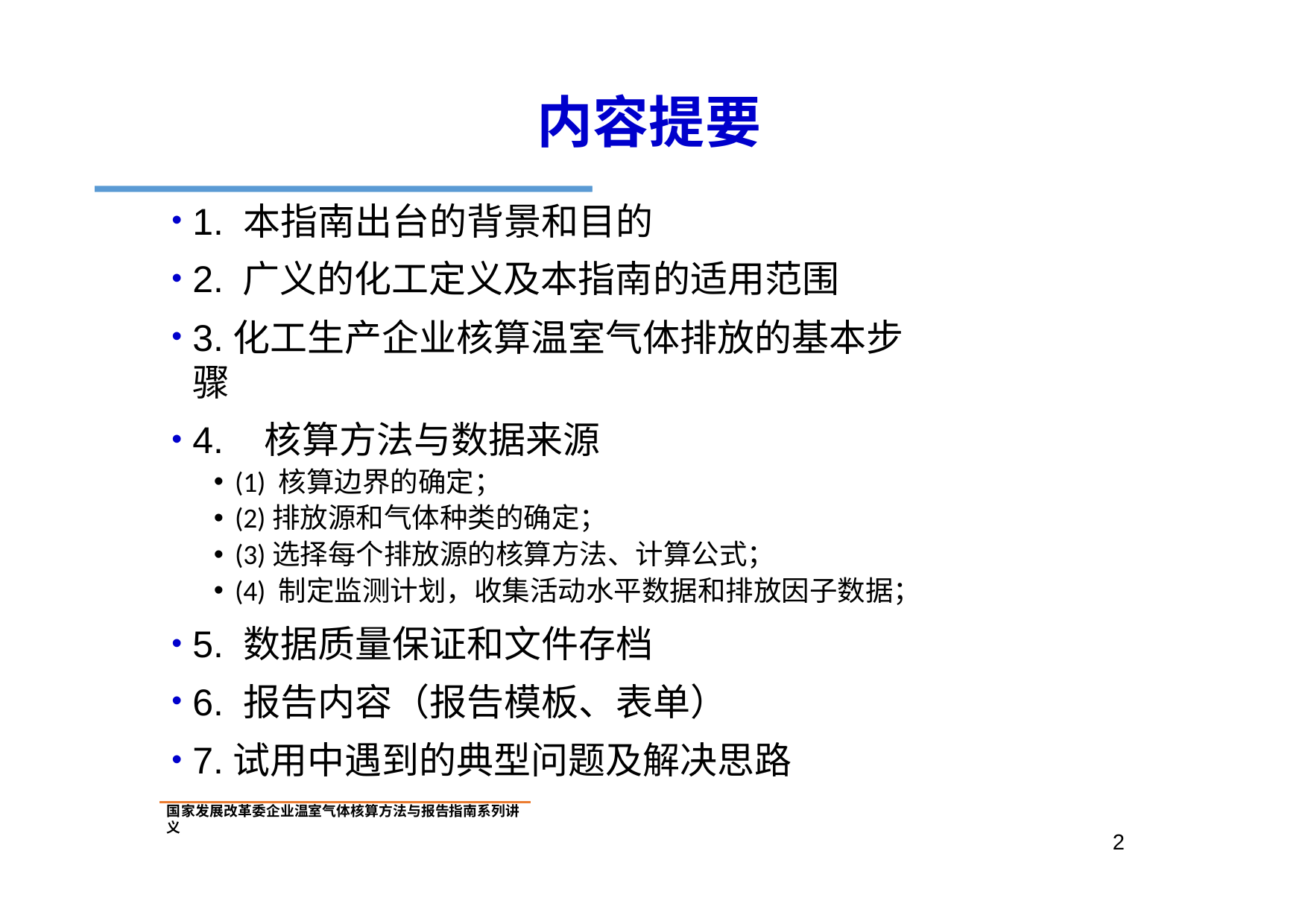

# 内容提要
1. 本指南出台的背景和目的
2. 广义的化工定义及本指南的适用范围
3.化工生产企业核算温室气体排放的基本步骤
4.	核算方法与数据来源
(1) 核算边界的确定；
(2)排放源和气体种类的确定；
(3)选择每个排放源的核算方法、计算公式；
(4) 制定监测计划，收集活动水平数据和排放因子数据；
5. 数据质量保证和文件存档
6. 报告内容（报告模板、表单）
7.试用中遇到的典型问题及解决思路

国家发展改革委企业温室气体核算方法与报告指南系列讲义

2